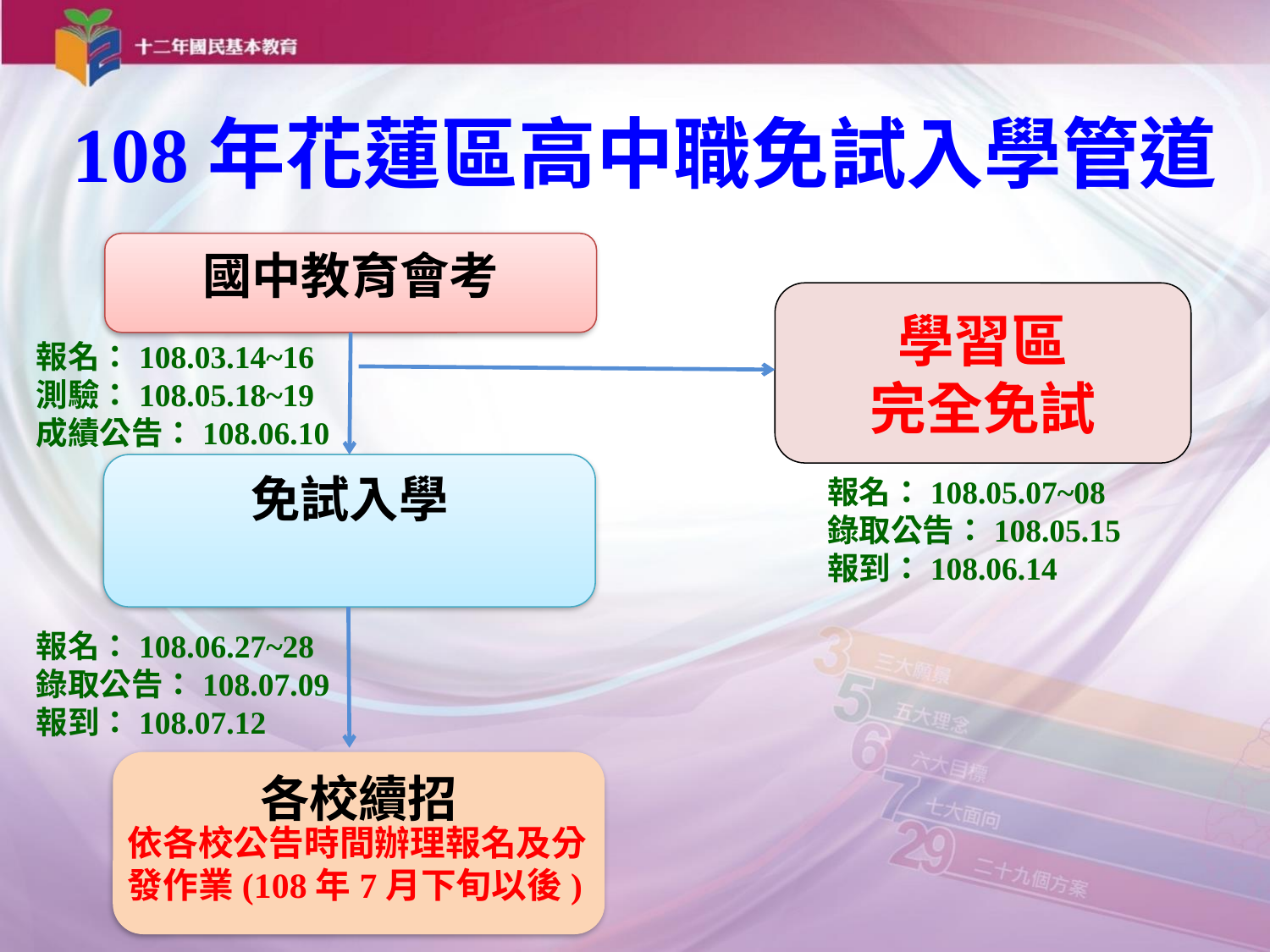

# 108年花蓮區高中職免試入學管道
國中教育會考
學習區
完全免試
報名：108.03.14~16
測驗：108.05.18~19
成績公告：108.06.10
免試入學

報名：108.05.07~08
錄取公告：108.05.15
報到：108.06.14
報名：108.06.27~28
錄取公告：108.07.09
報到：108.07.12
各校續招
依各校公告時間辦理報名及分發作業(108年7月下旬以後)